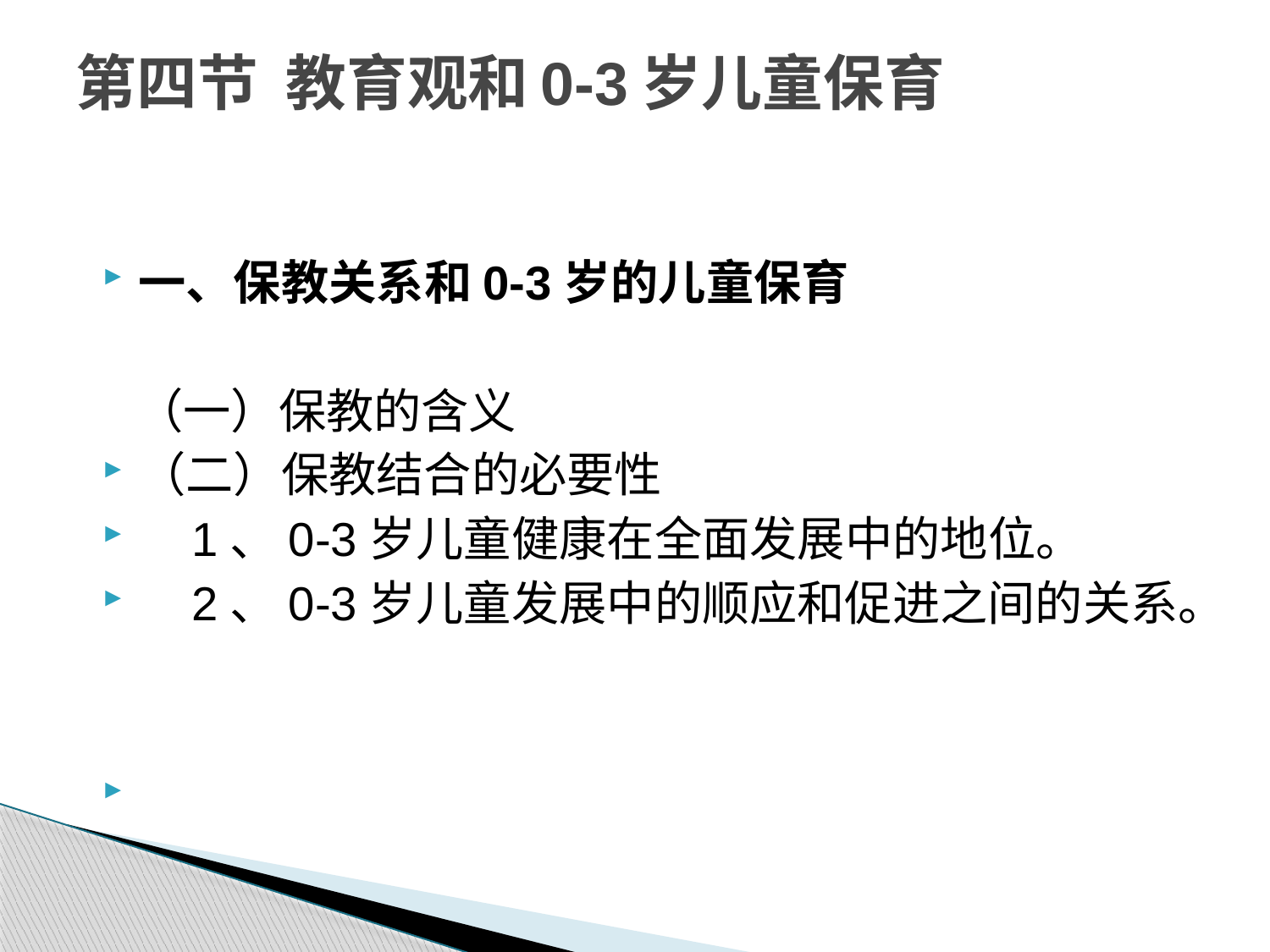

# 第四节  教育观和0-3岁儿童保育
一、保教关系和0-3岁的儿童保育

  （一）保教的含义
（二）保教结合的必要性
    1、0-3岁儿童健康在全面发展中的地位。
    2、0-3岁儿童发展中的顺应和促进之间的关系。